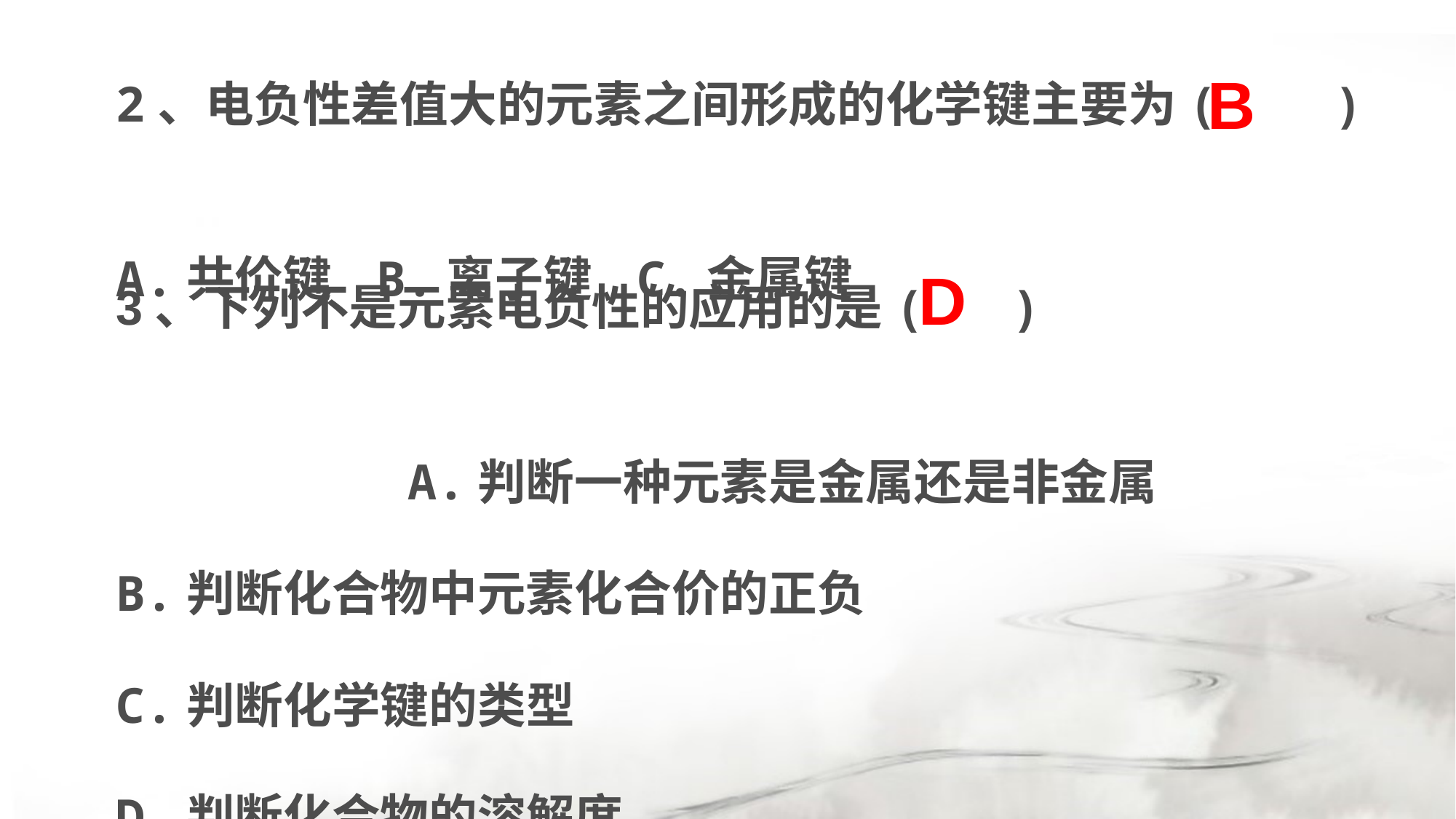

2、电负性差值大的元素之间形成的化学键主要为(    )                                              A.共价键   B.离子键   C.金属键
B
3、下列不是元素电负性的应用的是(   )                                                                   A.判断一种元素是金属还是非金属
B.判断化合物中元素化合价的正负
C.判断化学键的类型
D.判断化合物的溶解度
D